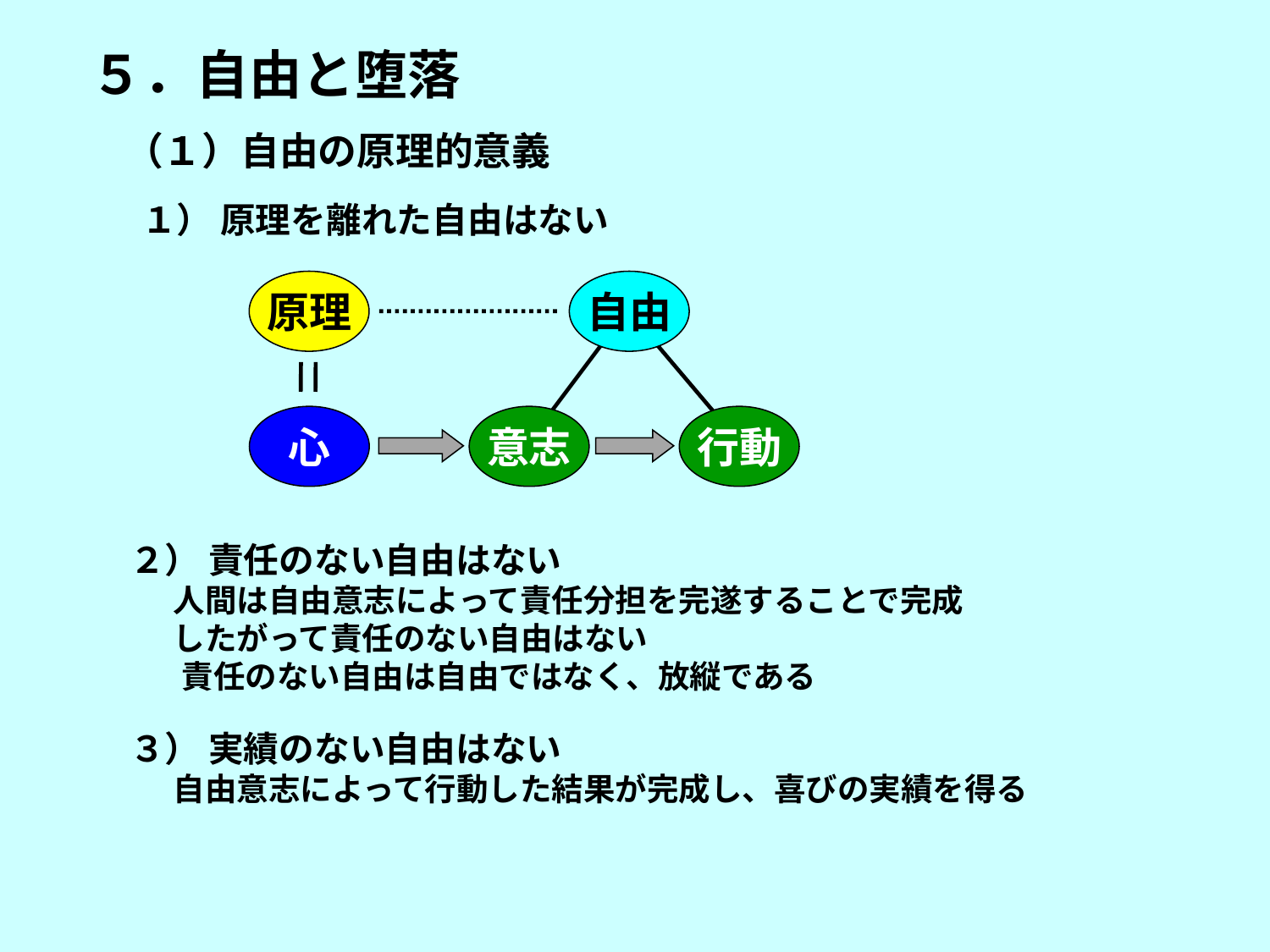

５．自由と堕落
（１）自由の原理的意義
１） 原理を離れた自由はない
原理
自由

心
意志
行動

２） 責任のない自由はない
     人間は自由意志によって責任分担を完遂することで完成
     したがって責任のない自由はない
     責任のない自由は自由ではなく、放縦である
３） 実績のない自由はない
     自由意志によって行動した結果が完成し、喜びの実績を得る